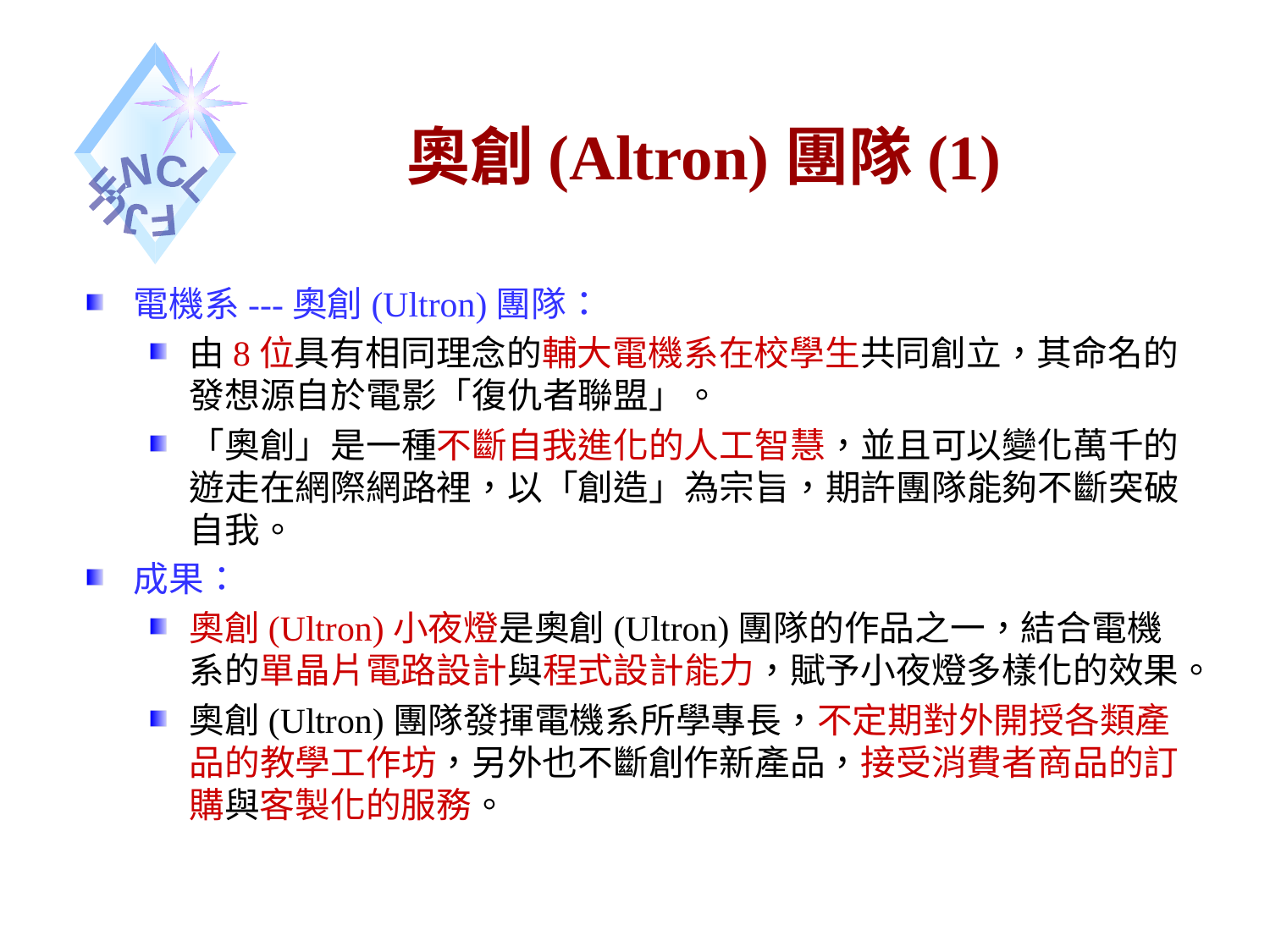

# 奧創(Altron)團隊(1)
電機系---奧創(Ultron)團隊：
由8位具有相同理念的輔大電機系在校學生共同創立，其命名的發想源自於電影「復仇者聯盟」。
「奧創」是一種不斷自我進化的人工智慧，並且可以變化萬千的遊走在網際網路裡，以「創造」為宗旨，期許團隊能夠不斷突破自我。
成果：
奧創(Ultron)小夜燈是奧創(Ultron)團隊的作品之一，結合電機系的單晶片電路設計與程式設計能力，賦予小夜燈多樣化的效果。
奧創(Ultron)團隊發揮電機系所學專長，不定期對外開授各類產品的教學工作坊，另外也不斷創作新產品，接受消費者商品的訂購與客製化的服務。